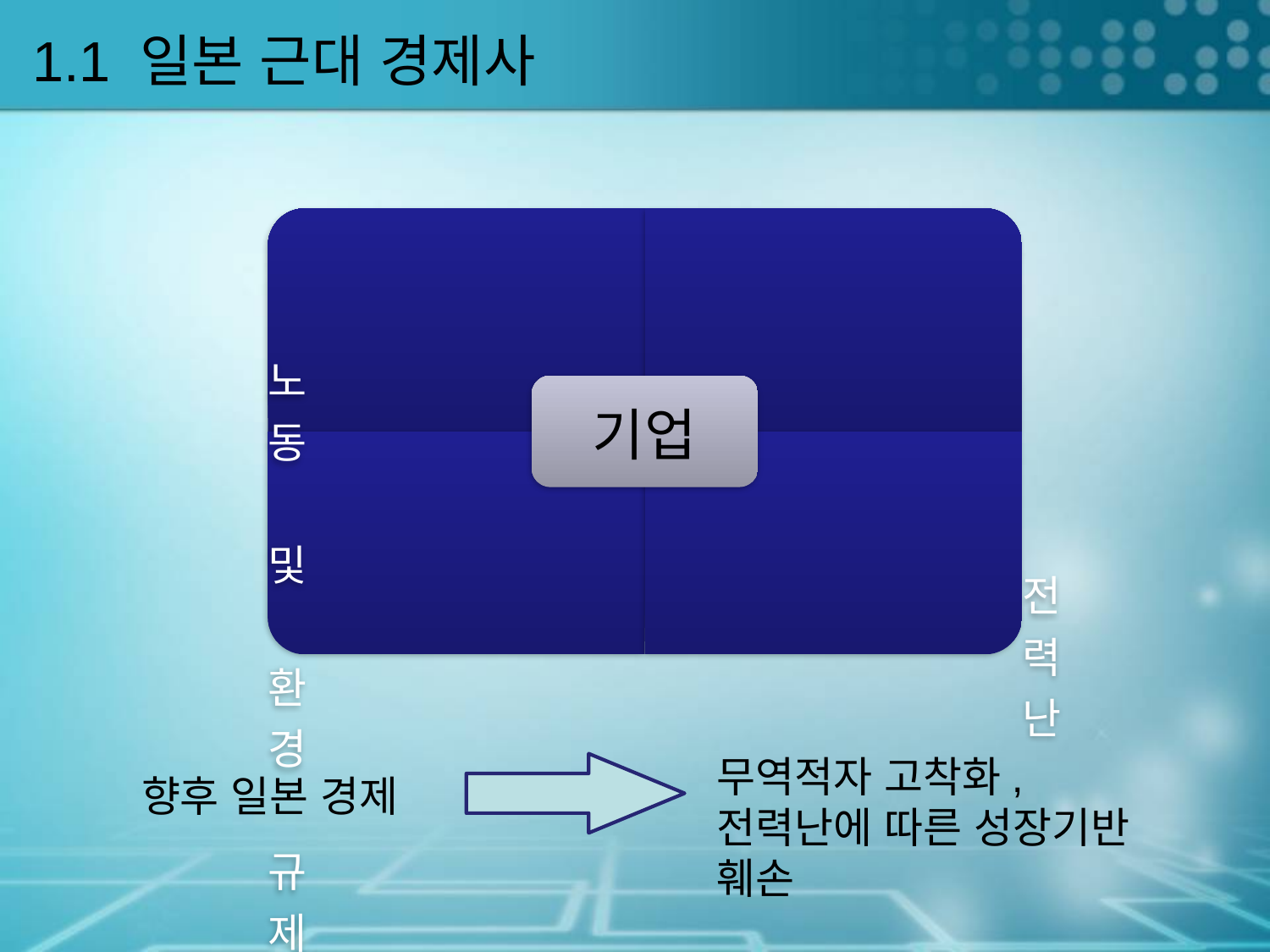

# 1.1 일본 근대 경제사
기업
노동
전력난
무역적자 고착화, 전력난에 따른 성장기반 훼손

향후 일본 경제